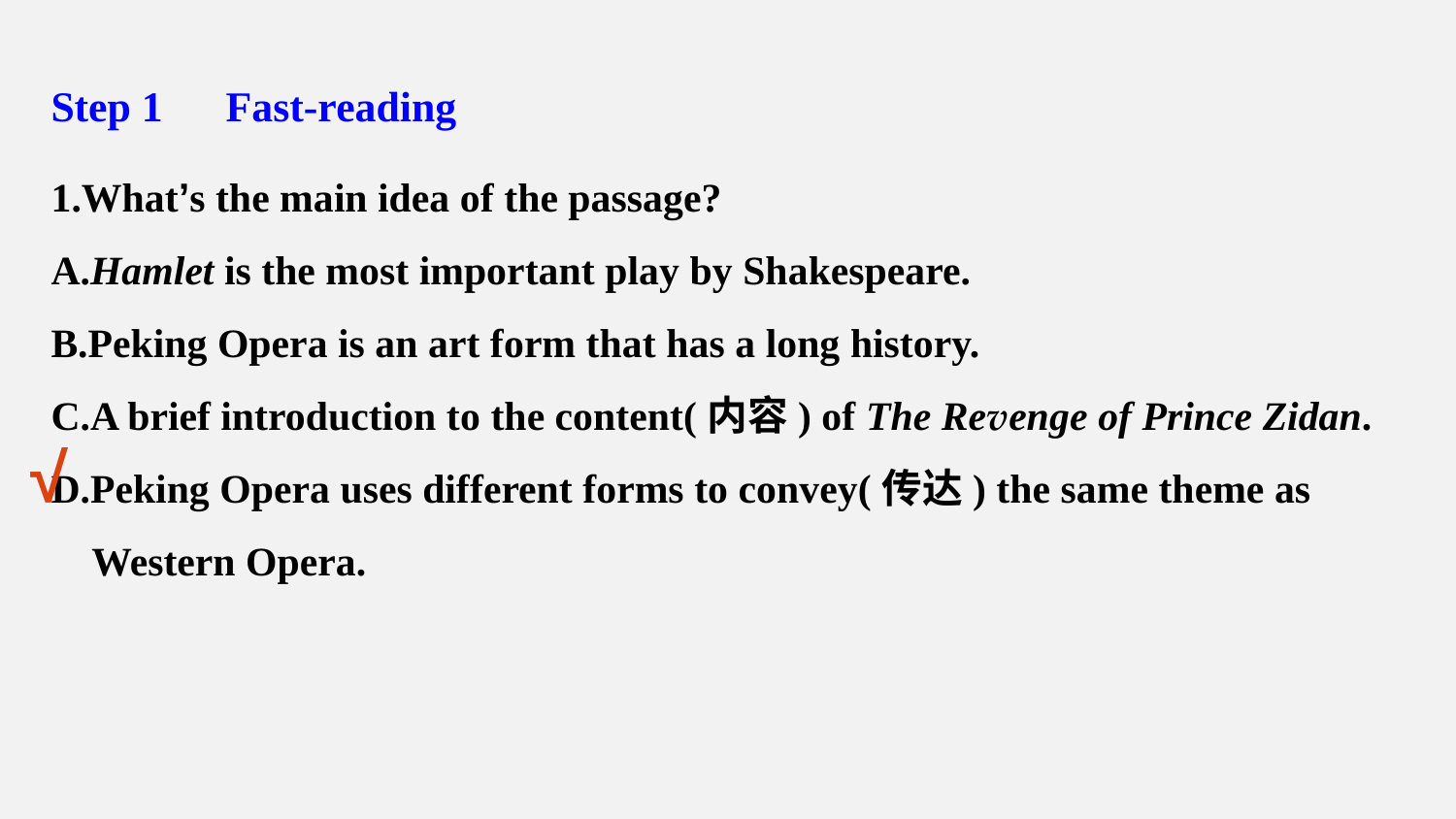

Step 1　Fast­-reading
1.What’s the main idea of the passage?
A.Hamlet is the most important play by Shakespeare.
B.Peking Opera is an art form that has a long history.
C.A brief introduction to the content(内容) of The Revenge of Prince Zidan.
D.Peking Opera uses different forms to convey(传达) the same theme as
    Western Opera.
√